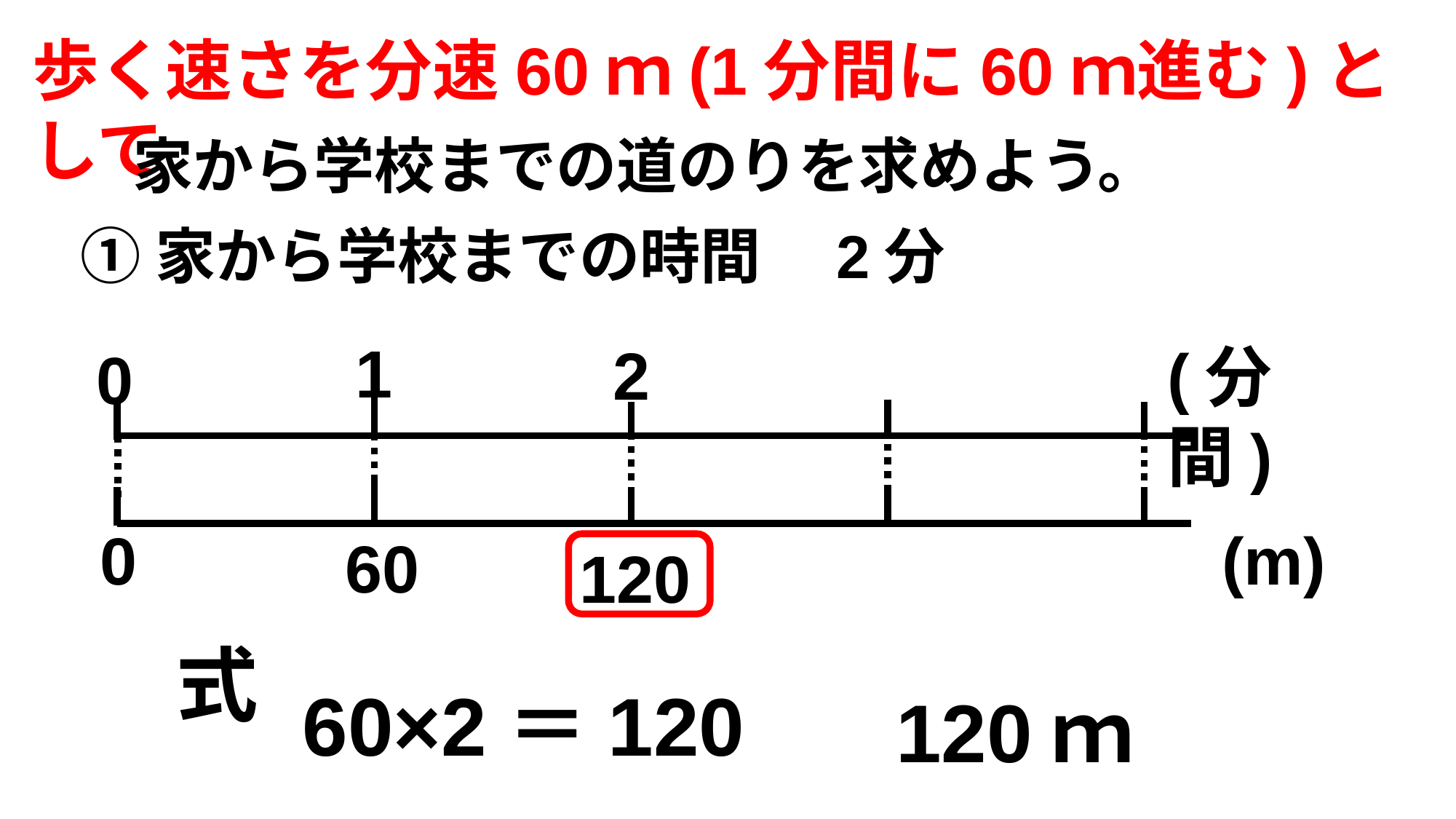

歩く速さを分速60ｍ(1分間に60ｍ進む)として
家から学校までの道のりを求めよう。
①家から学校までの時間　2分
1
2
(分間)
0
0
(m)
60
120

式
60×2＝120
120ｍ